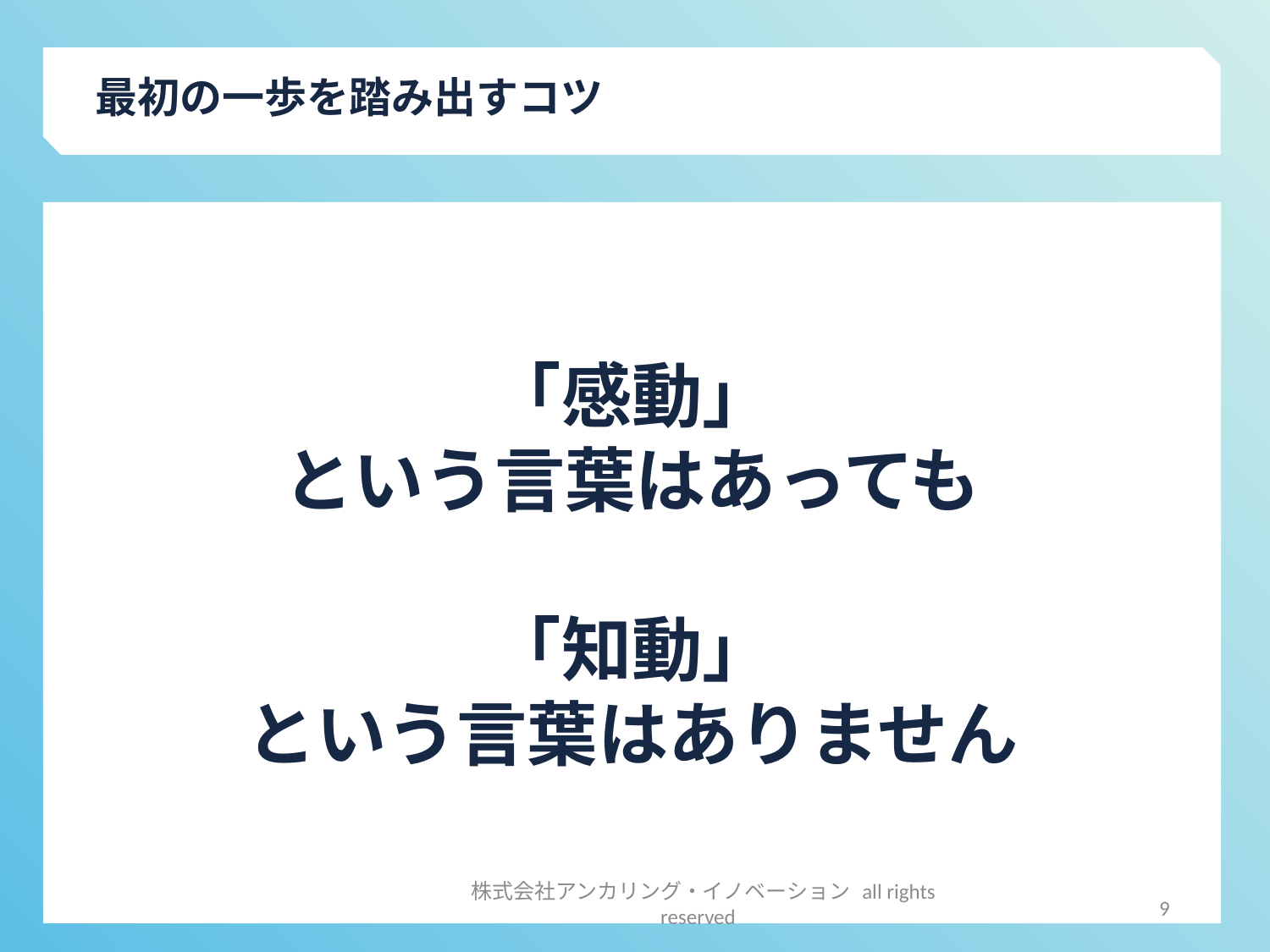

最初の一歩を踏み出すコツ
「感動」
という言葉はあっても

「知動」
という言葉はありません
9
株式会社アンカリング・イノベーション all rights reserved